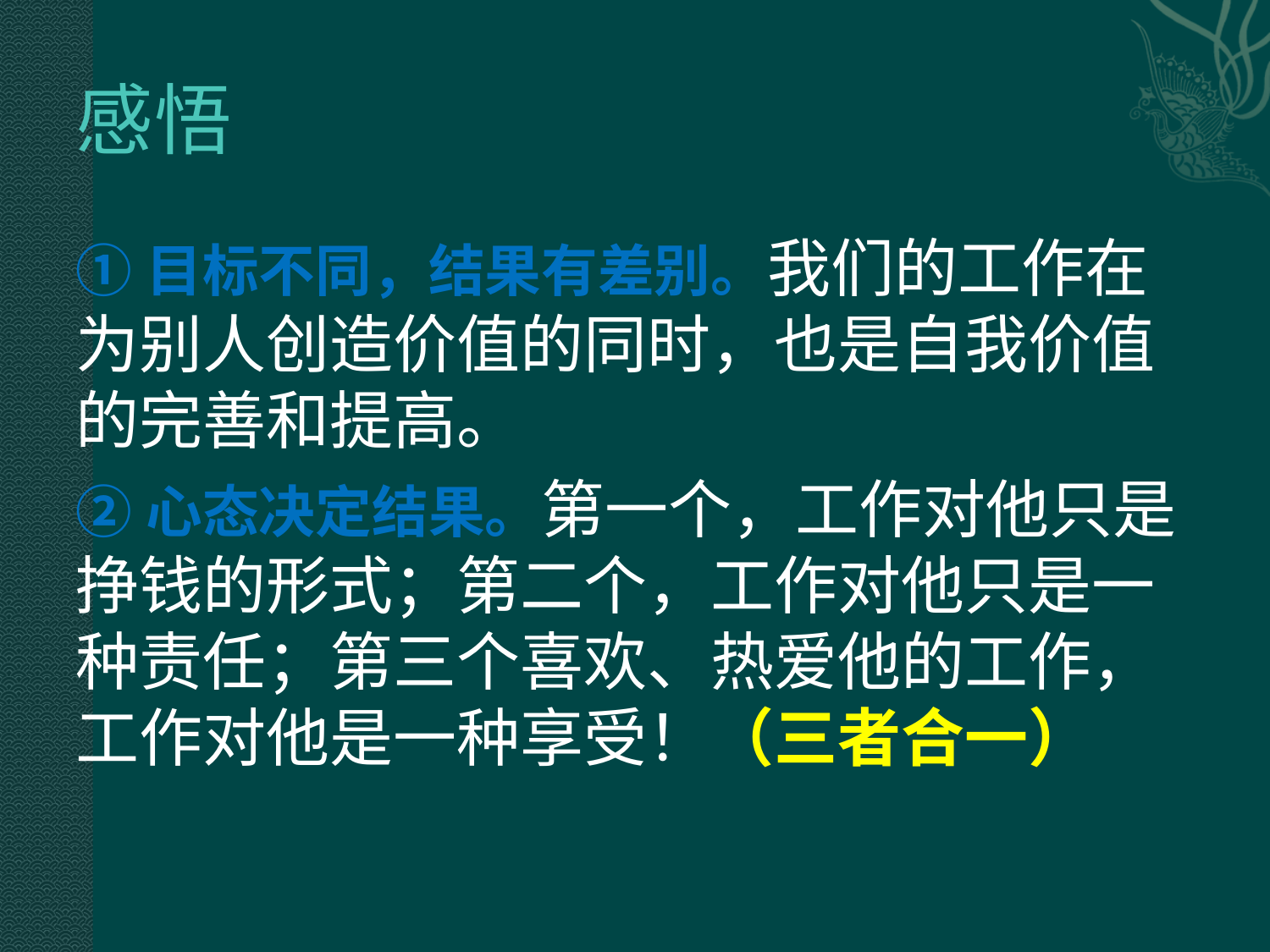

# 感悟
①目标不同，结果有差别。我们的工作在为别人创造价值的同时，也是自我价值的完善和提高。
②心态决定结果。第一个，工作对他只是挣钱的形式；第二个，工作对他只是一种责任；第三个喜欢、热爱他的工作，工作对他是一种享受！（三者合一）